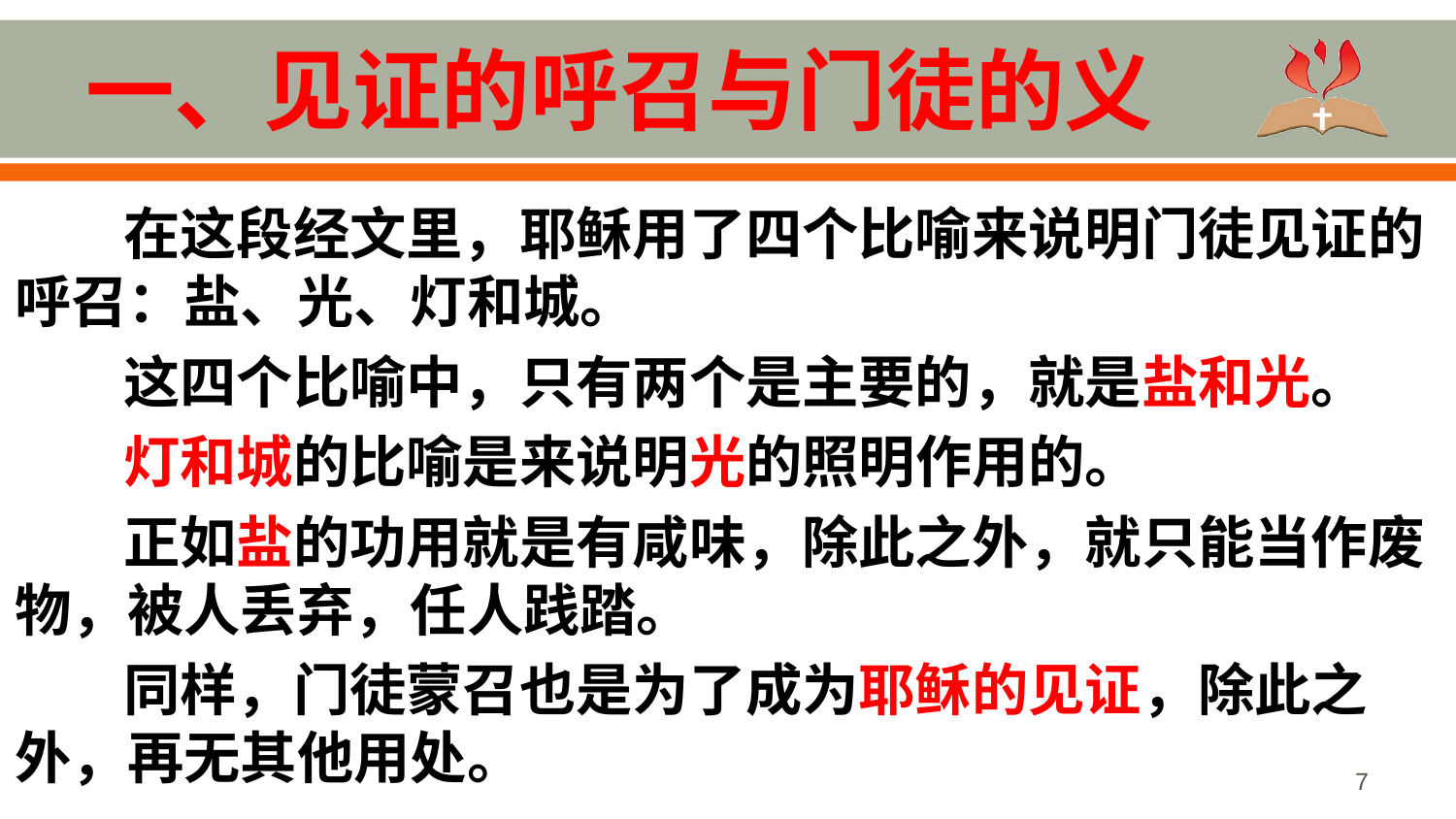

# 一、见证的呼召与门徒的义
在这段经文里，耶稣用了四个比喻来说明门徒见证的呼召：盐、光、灯和城。
这四个比喻中，只有两个是主要的，就是盐和光。
灯和城的比喻是来说明光的照明作用的。
正如盐的功用就是有咸味，除此之外，就只能当作废物，被人丢弃，任人践踏。
同样，门徒蒙召也是为了成为耶稣的见证，除此之外，再无其他用处。

7